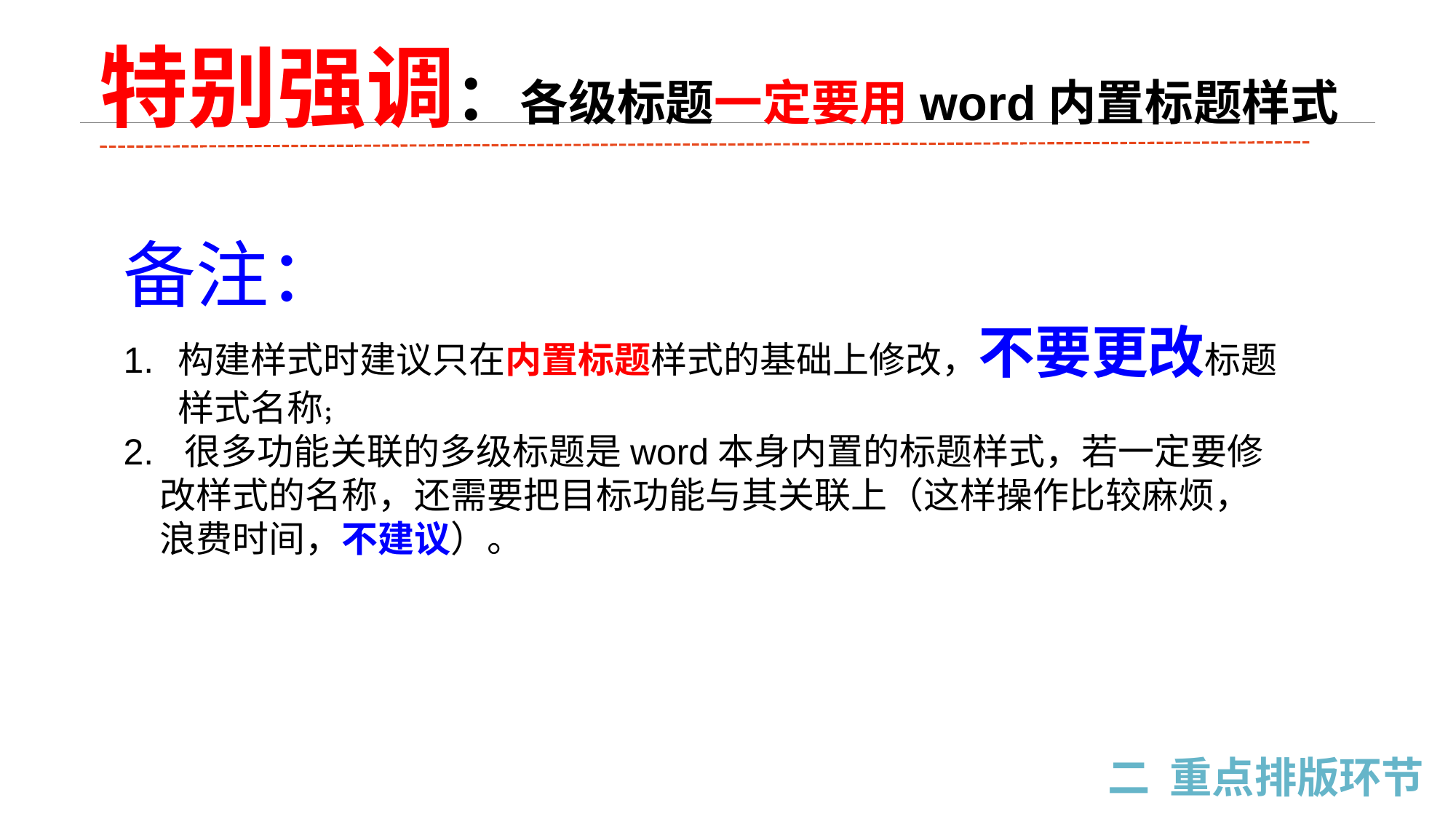

特别强调：各级标题一定要用word内置标题样式
备注：
构建样式时建议只在内置标题样式的基础上修改，不要更改标题样式名称；
  很多功能关联的多级标题是word本身内置的标题样式，若一定要修改样式的名称，还需要把目标功能与其关联上（这样操作比较麻烦，浪费时间，不建议）。
二  重点排版环节